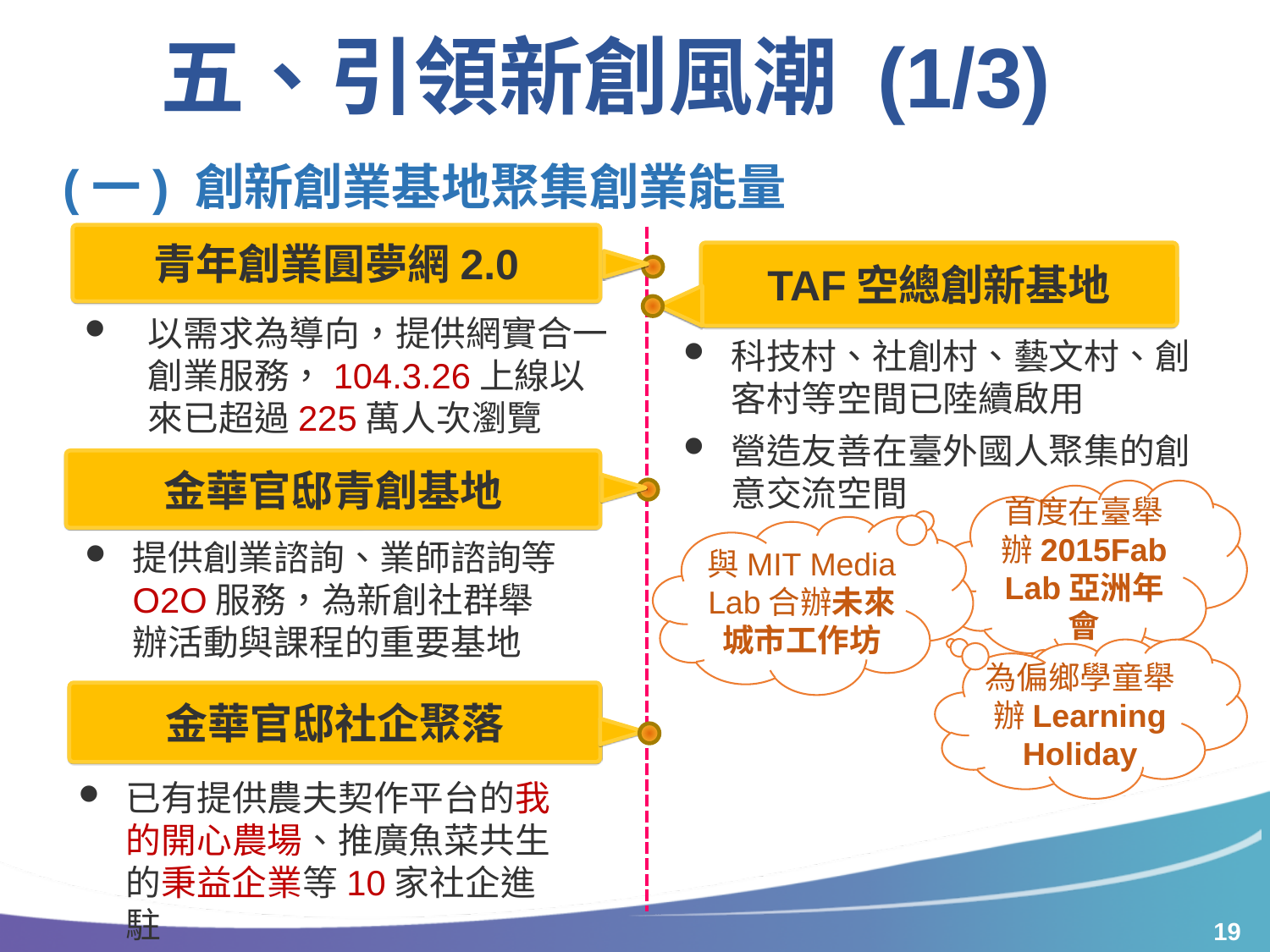

五、引領新創風潮 (1/3)
(一) 創新創業基地聚集創業能量
青年創業圓夢網2.0

TAF空總創新基地

以需求為導向，提供網實合一創業服務，104.3.26上線以來已超過225萬人次瀏覽
科技村、社創村、藝文村、創客村等空間已陸續啟用
營造友善在臺外國人聚集的創意交流空間
金華官邸青創基地

首度在臺舉辦2015Fab Lab亞洲年會
與MIT Media Lab合辦未來城市工作坊
提供創業諮詢、業師諮詢等O2O服務，為新創社群舉辦活動與課程的重要基地
為偏鄉學童舉辦Learning Holiday
金華官邸社企聚落

已有提供農夫契作平台的我的開心農場、推廣魚菜共生的秉益企業等10家社企進駐
19